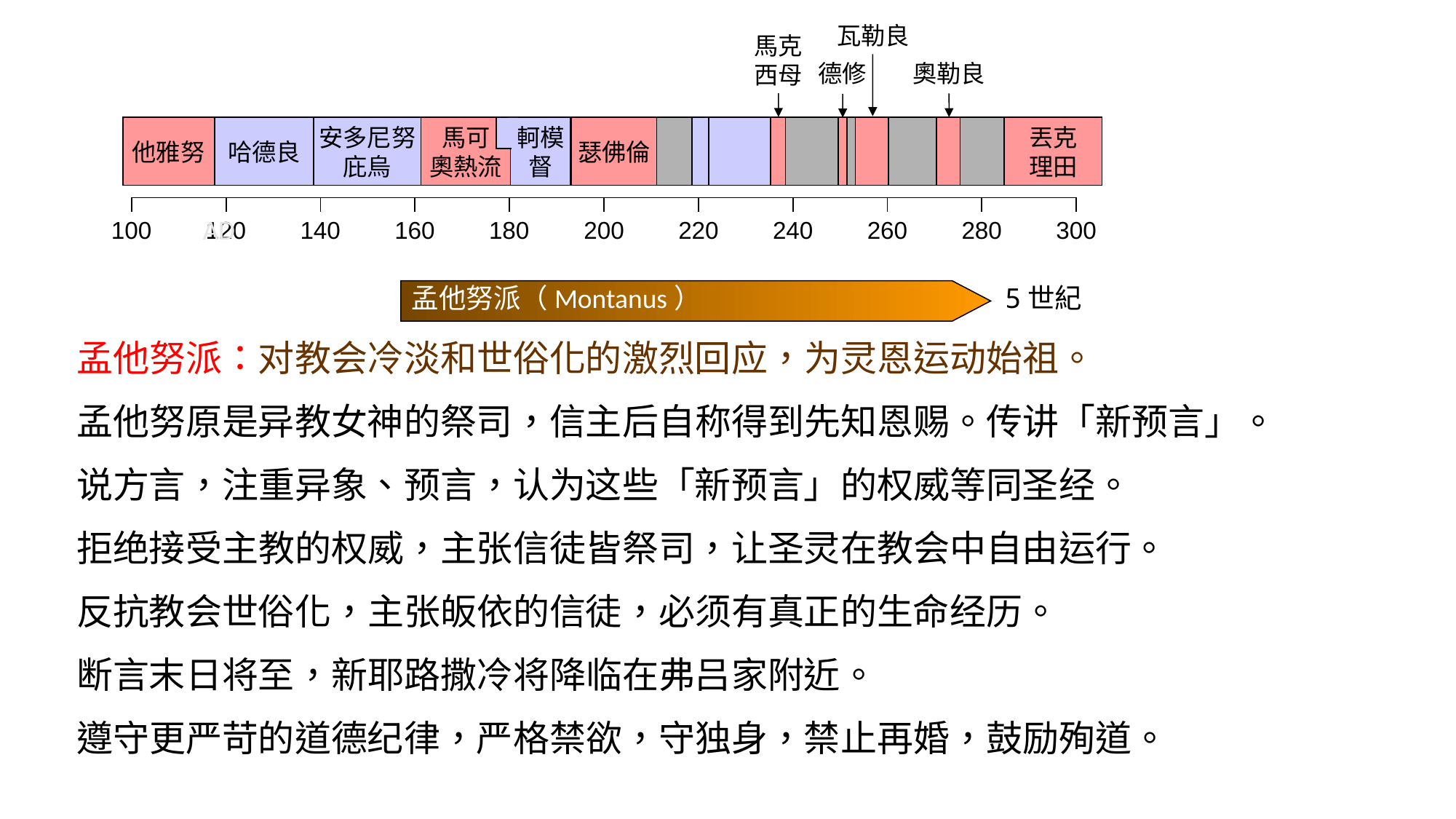

瓦勒良
馬克
西母
奧勒良
德修

他雅努
哈德良
安多尼努
庇烏
馬可
奧熱流
軻模
督

瑟佛倫

丟克
理田

|  |  |  |  |  |  |  |  |  |  |
| --- | --- | --- | --- | --- | --- | --- | --- | --- | --- |
AD
| 100 | 120 | 140 | 160 | 180 | 200 | 220 | 240 | 260 | 280 | 300 |
| --- | --- | --- | --- | --- | --- | --- | --- | --- | --- | --- |
5世紀
孟他努派（Montanus）
孟他努派：对教会冷淡和世俗化的激烈回应，为灵恩运动始祖。
孟他努原是异教女神的祭司，信主后自称得到先知恩赐。传讲「新预言」。
说方言，注重异象、预言，认为这些「新预言」的权威等同圣经。
拒绝接受主教的权威，主张信徒皆祭司，让圣灵在教会中自由运行。
反抗教会世俗化，主张皈依的信徒，必须有真正的生命经历。
断言末日将至，新耶路撒冷将降临在弗吕家附近。
遵守更严苛的道德纪律，严格禁欲，守独身，禁止再婚，鼓励殉道。